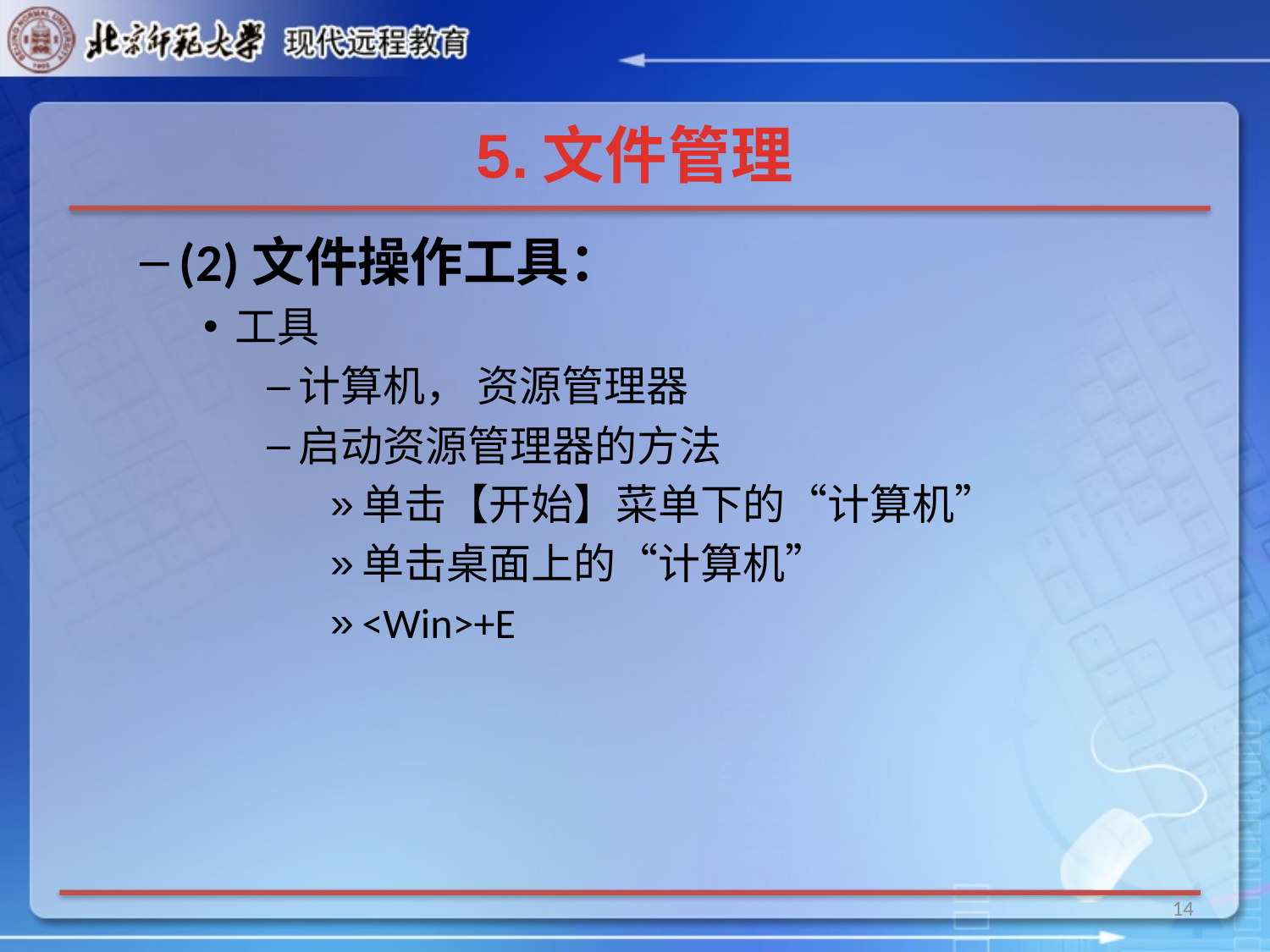

# 5.文件管理
(2)文件操作工具：
工具
计算机， 资源管理器
启动资源管理器的方法
单击【开始】菜单下的“计算机”
单击桌面上的“计算机”
<Win>+E
14